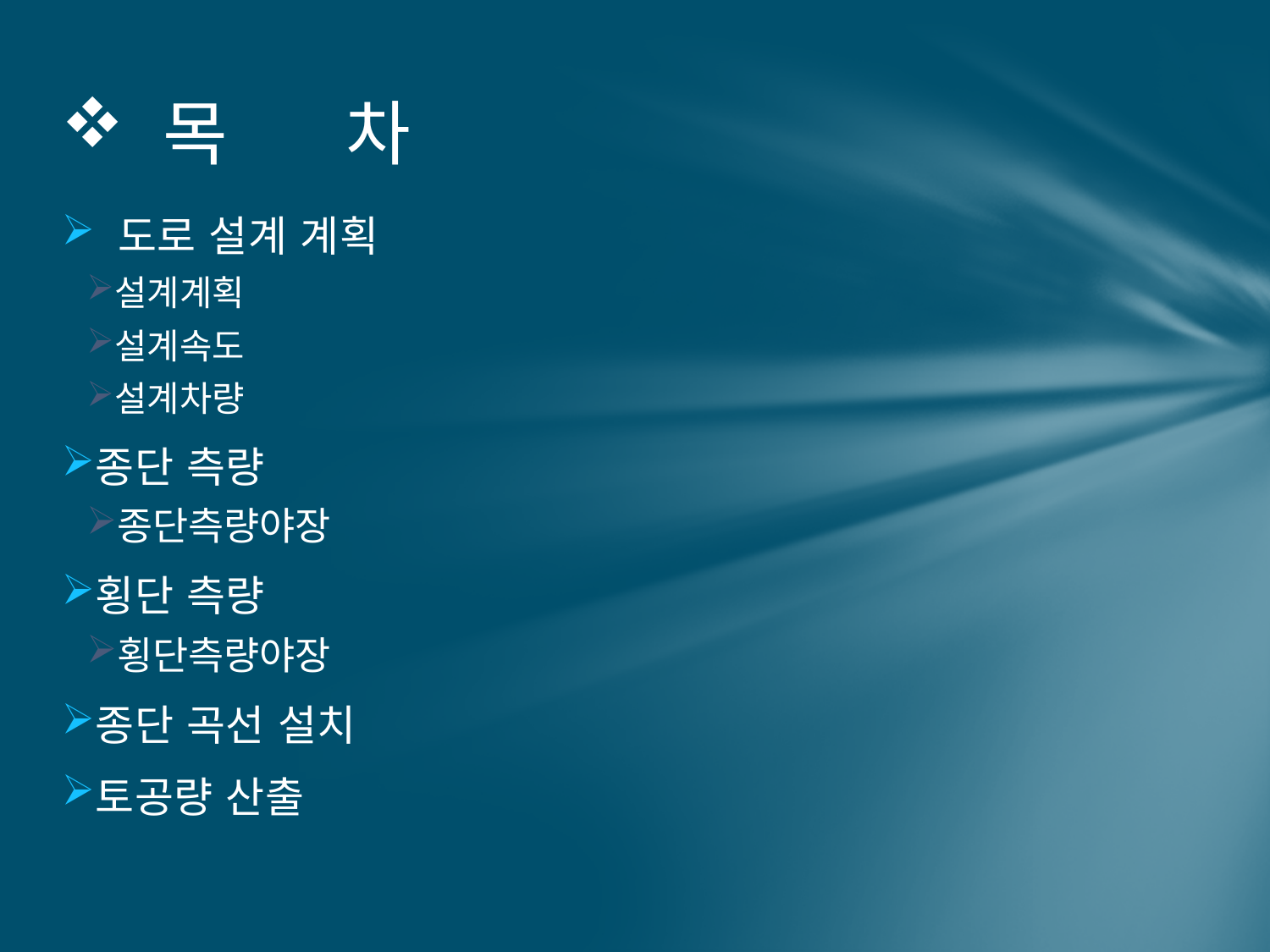

# 목	차
 도로 설계 계획
설계계획
설계속도
설계차량
종단 측량
종단측량야장
횡단 측량
횡단측량야장
종단 곡선 설치
토공량 산출